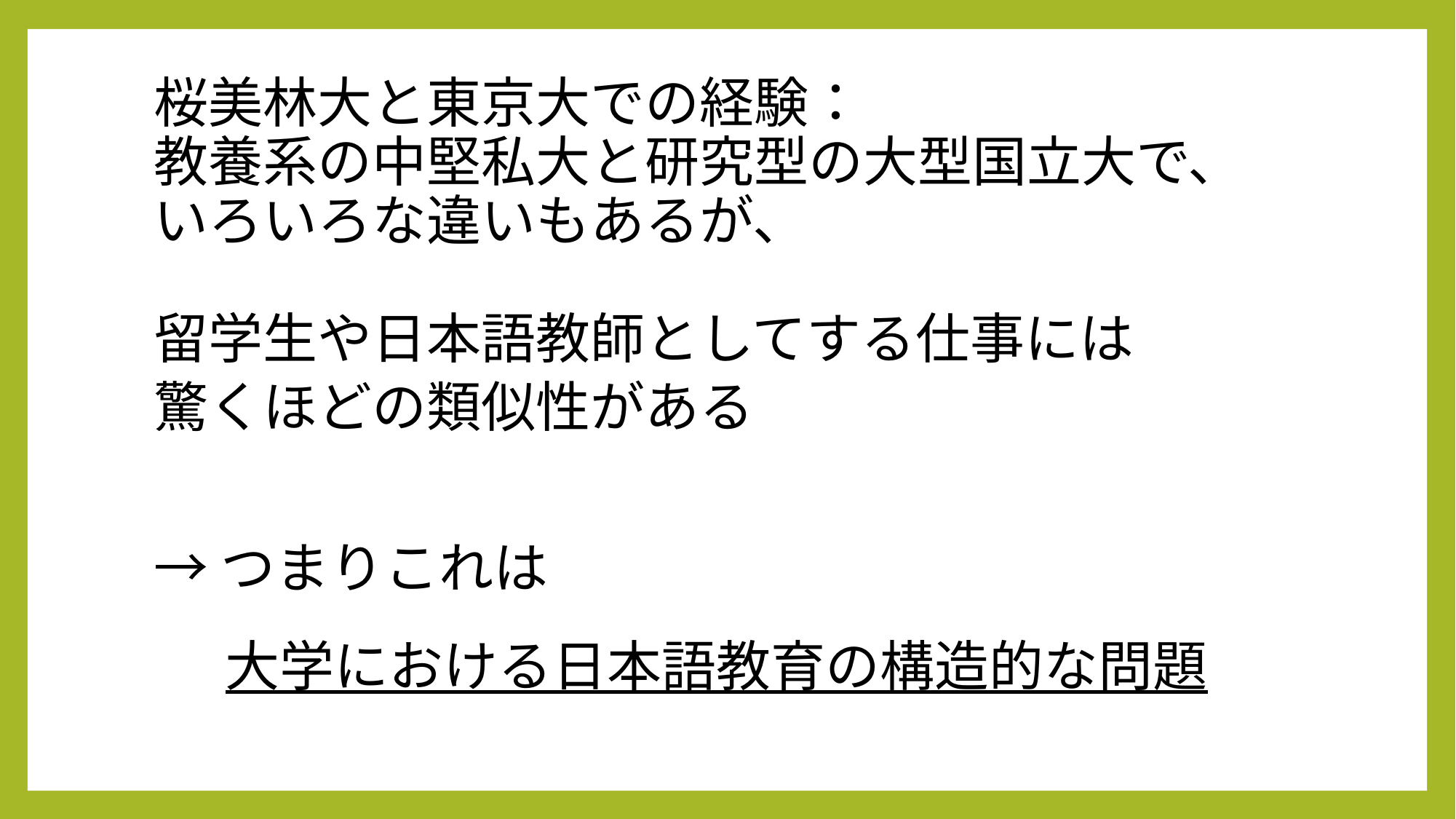

桜美林大と東京大での経験：
教養系の中堅私大と研究型の大型国立大で、
いろいろな違いもあるが、
留学生や日本語教師としてする仕事には
驚くほどの類似性がある
→つまりこれは
大学における日本語教育の構造的な問題